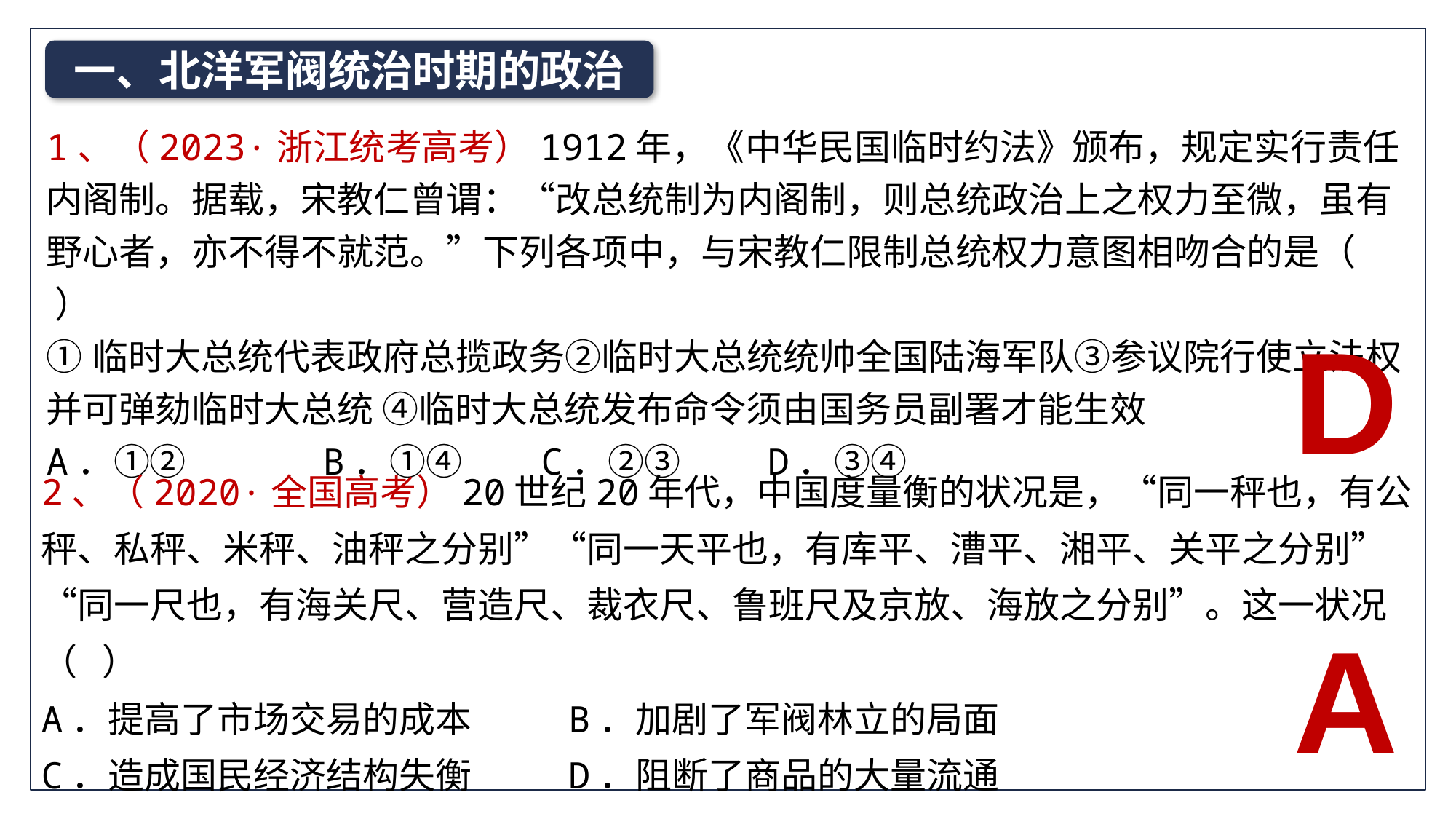

一、北洋军阀统治时期的政治
1、（2023·浙江统考高考）1912年，《中华民国临时约法》颁布，规定实行责任内阁制。据载，宋教仁曾谓：“改总统制为内阁制，则总统政治上之权力至微，虽有野心者，亦不得不就范。”下列各项中，与宋教仁限制总统权力意图相吻合的是（   ）
①临时大总统代表政府总揽政务②临时大总统统帅全国陆海军队③参议院行使立法权并可弹劾临时大总统 ④临时大总统发布命令须由国务员副署才能生效
A．①②	      B．①④	      C．②③	       D．③④
D
2、（2020·全国高考）20世纪20年代，中国度量衡的状况是，“同一秤也，有公秤、私秤、米秤、油秤之分别”“同一天平也，有库平、漕平、湘平、关平之分别”“同一尺也，有海关尺、营造尺、裁衣尺、鲁班尺及京放、海放之分别”。这一状况（   ）
A．提高了市场交易的成本	          B．加剧了军阀林立的局面
C．造成国民经济结构失衡	          D．阻断了商品的大量流通
A